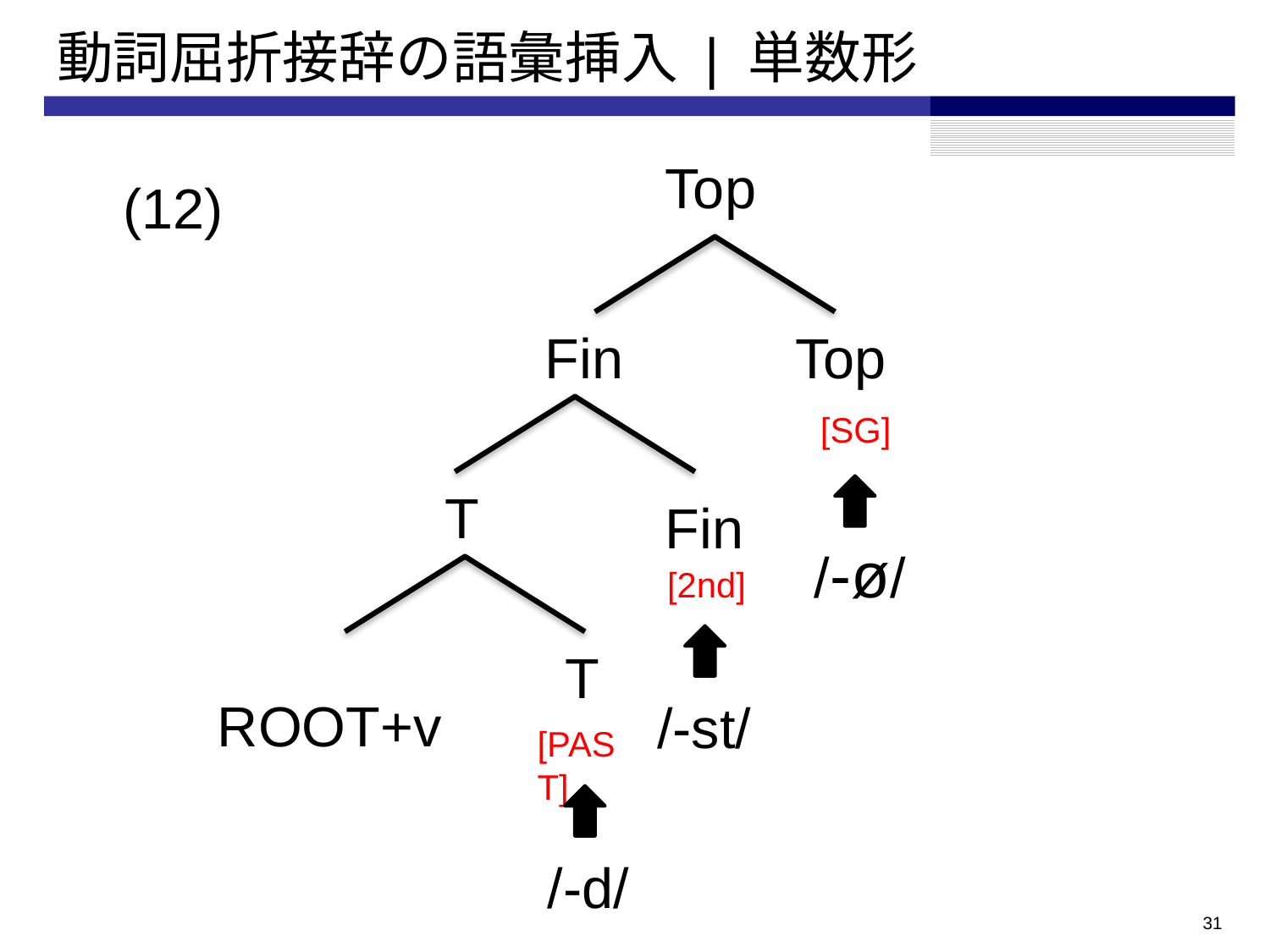

# 動詞屈折接辞の語彙挿入 | 単数形
  Top
(12)
  Fin
  Top
[sg]
  T

  Fin
/-ø/
[2nd]

  T
  Root+v
/-st/
[past]

/-d/
31